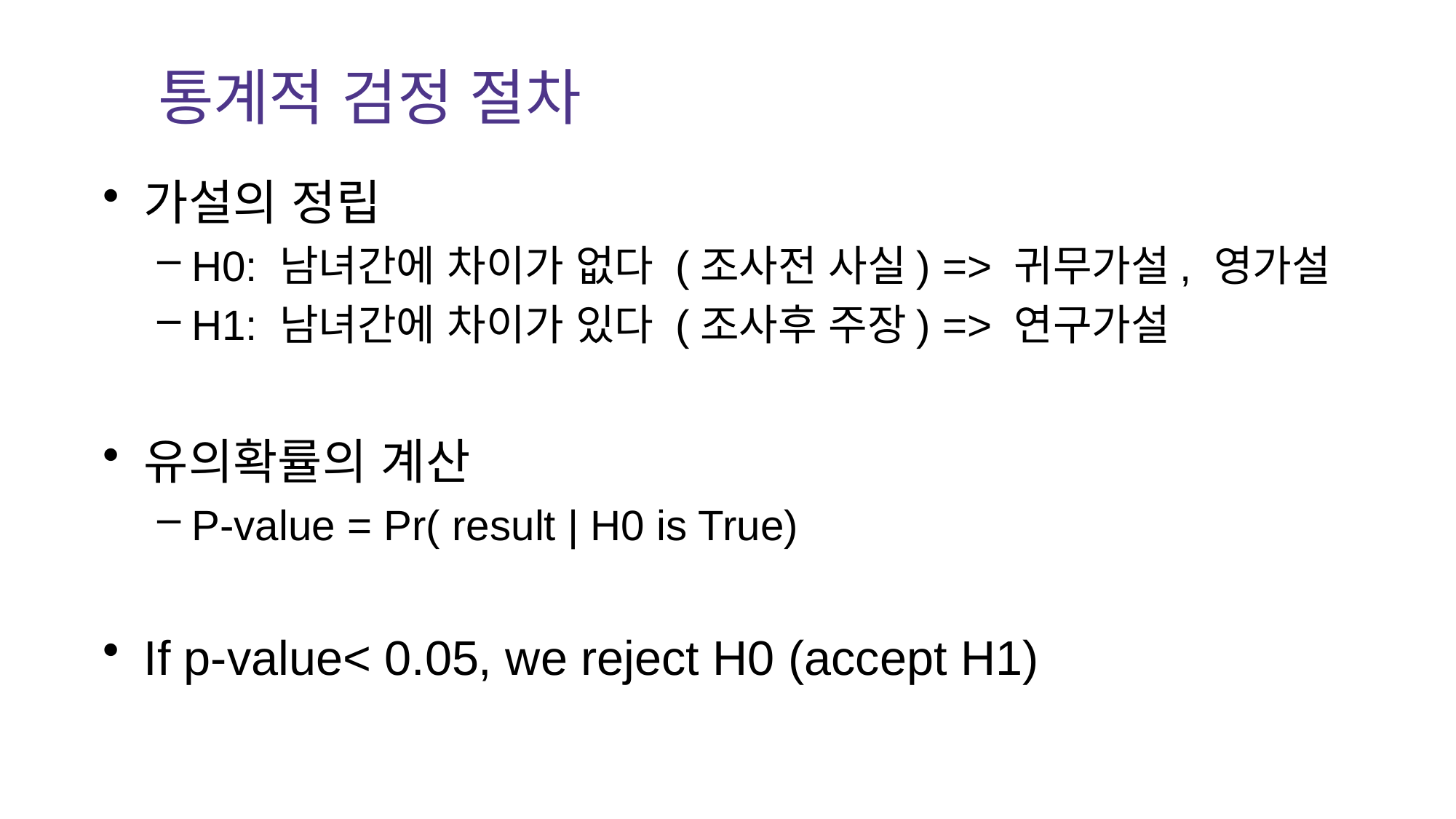

# 통계적 검정 절차
가설의 정립
H0: 남녀간에 차이가 없다 (조사전 사실) => 귀무가설, 영가설
H1: 남녀간에 차이가 있다 (조사후 주장) => 연구가설

유의확률의 계산
P-value = Pr( result | H0 is True)

If p-value< 0.05, we reject H0 (accept H1)